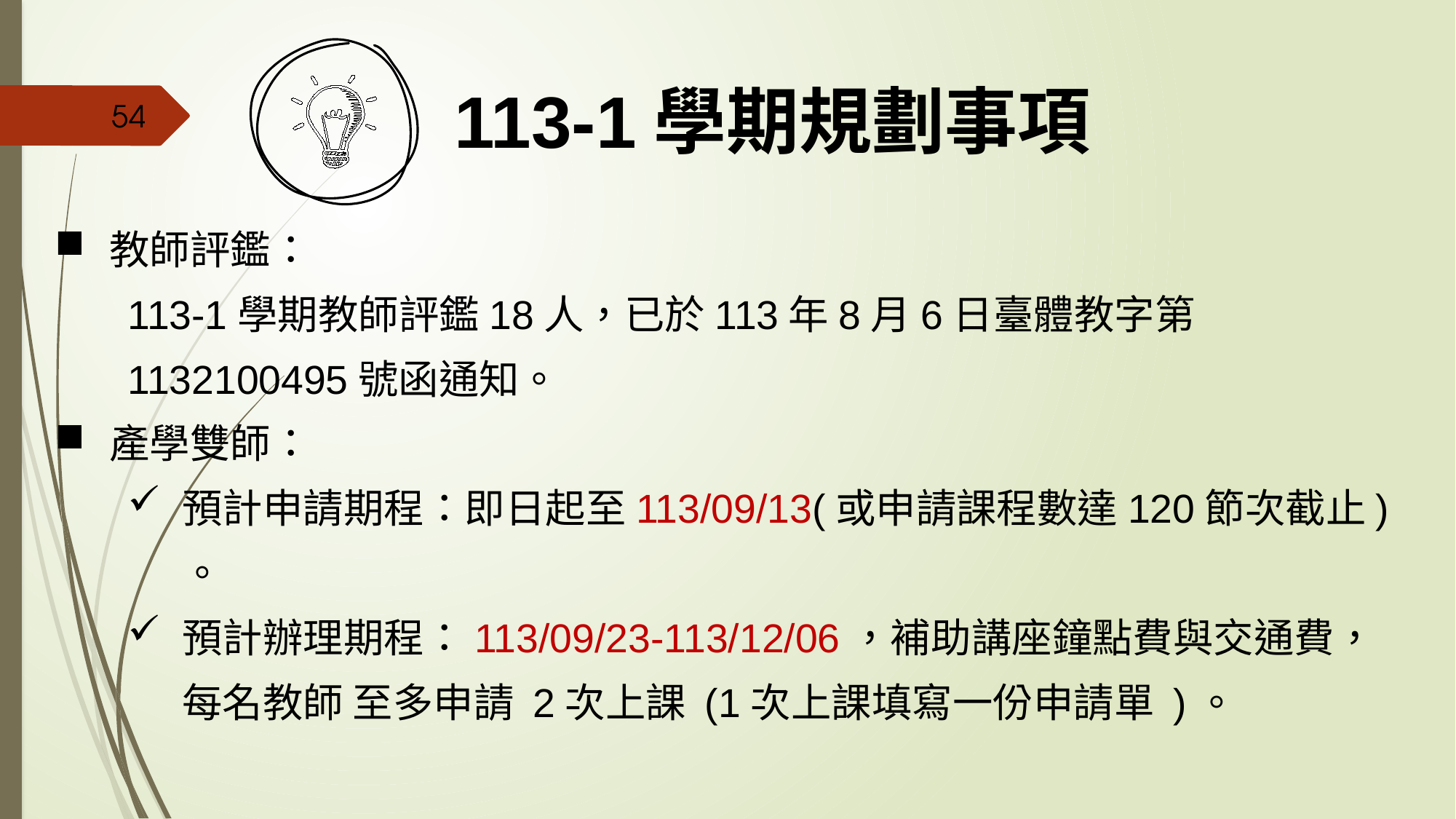

113-1學期規劃事項
54
教師評鑑：
113-1學期教師評鑑18人，已於113年8月6日臺體教字第1132100495號函通知。
產學雙師：
預計申請期程：即日起至113/09/13(或申請課程數達120節次截止) 。
預計辦理期程：113/09/23-113/12/06，補助講座鐘點費與交通費，每名教師 至多申請 2次上課 (1次上課填寫一份申請單 )。